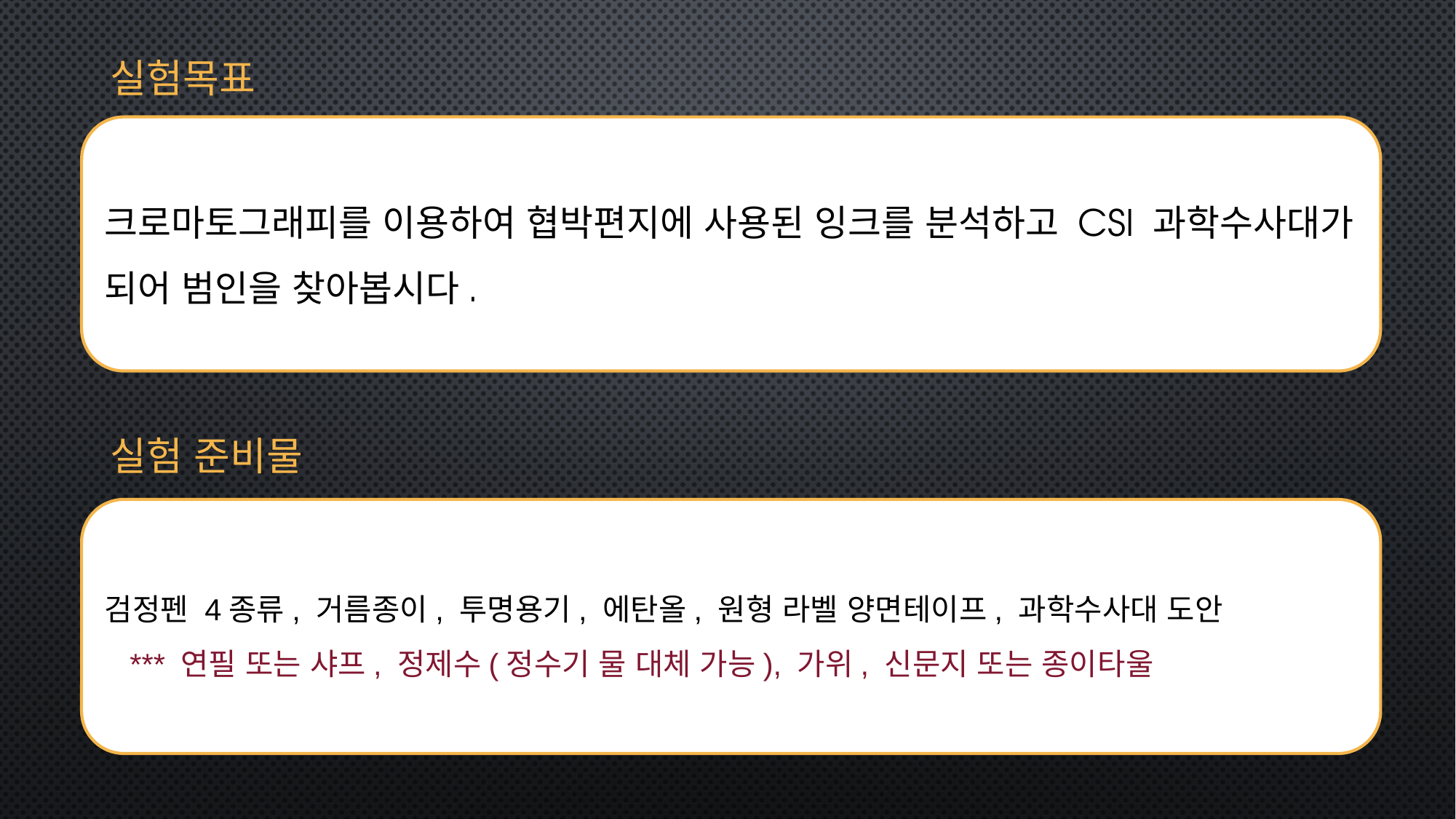

실험목표
크로마토그래피를 이용하여 협박편지에 사용된 잉크를 분석하고 CSI 과학수사대가 되어 범인을 찾아봅시다.
실험 준비물
검정펜 4종류, 거름종이, 투명용기, 에탄올, 원형 라벨 양면테이프, 과학수사대 도안
   *** 연필 또는 샤프, 정제수(정수기 물 대체 가능), 가위, 신문지 또는 종이타울